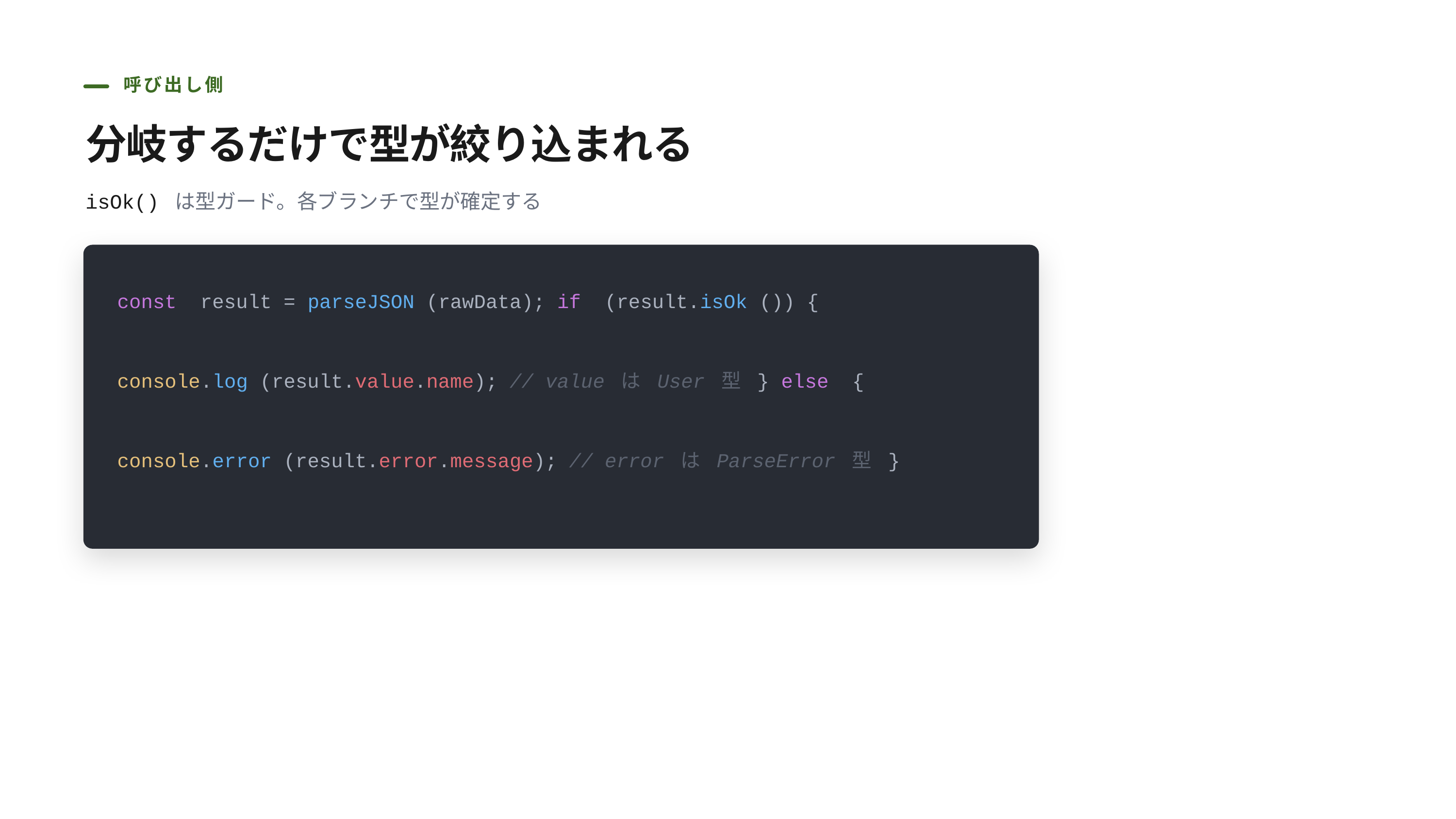

呼び出し側

分岐するだけで型が絞り込まれる
isOk() は型ガード。各ブランチで型が確定する

const  result = parseJSON (rawData); if  (result.isOk ()) {

console.log (result.value.name); // value は User 型 } else  {

console.error (result.error.message); // error は ParseError 型 }